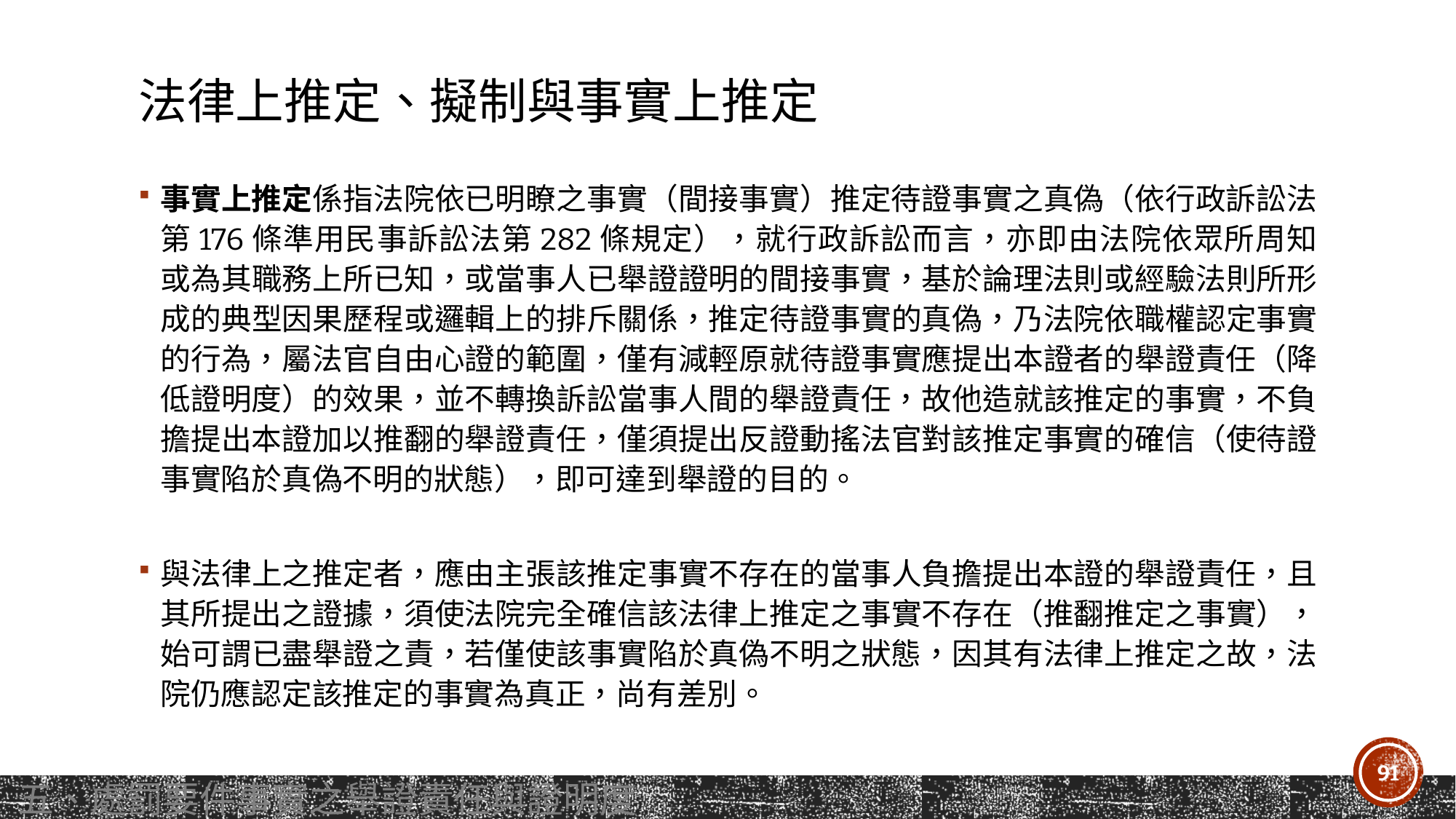

# 法律上推定、擬制與事實上推定
事實上推定係指法院依已明瞭之事實（間接事實）推定待證事實之真偽（依行政訴訟法第176條準用民事訴訟法第282條規定），就行政訴訟而言，亦即由法院依眾所周知或為其職務上所已知，或當事人已舉證證明的間接事實，基於論理法則或經驗法則所形成的典型因果歷程或邏輯上的排斥關係，推定待證事實的真偽，乃法院依職權認定事實的行為，屬法官自由心證的範圍，僅有減輕原就待證事實應提出本證者的舉證責任（降低證明度）的效果，並不轉換訴訟當事人間的舉證責任，故他造就該推定的事實，不負擔提出本證加以推翻的舉證責任，僅須提出反證動搖法官對該推定事實的確信（使待證事實陷於真偽不明的狀態），即可達到舉證的目的。

與法律上之推定者，應由主張該推定事實不存在的當事人負擔提出本證的舉證責任，且其所提出之證據，須使法院完全確信該法律上推定之事實不存在（推翻推定之事實），始可謂已盡舉證之責，若僅使該事實陷於真偽不明之狀態，因其有法律上推定之故，法院仍應認定該推定的事實為真正，尚有差別。
91